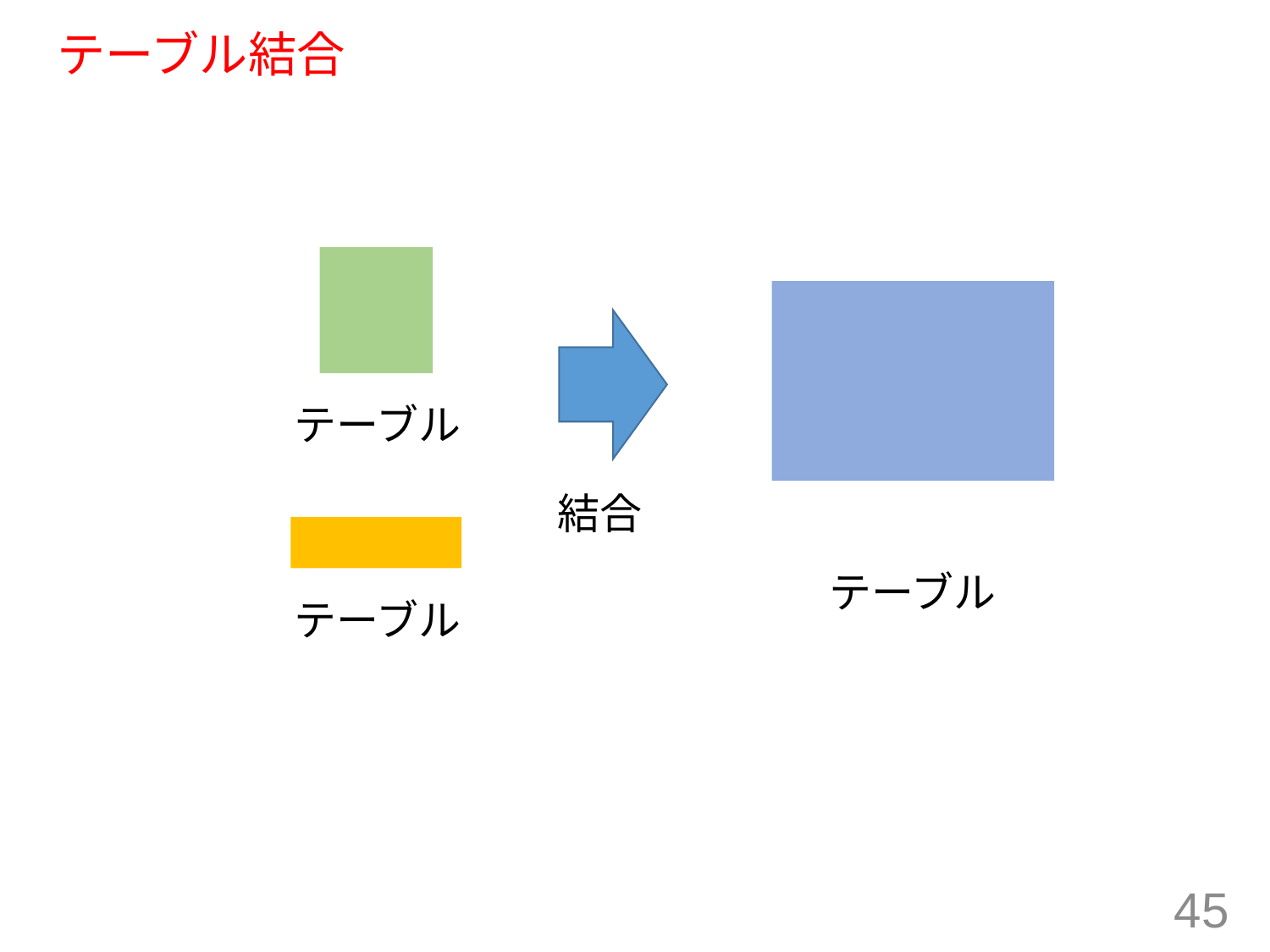

# テーブル結合

テーブル
結合

テーブル
テーブル
45